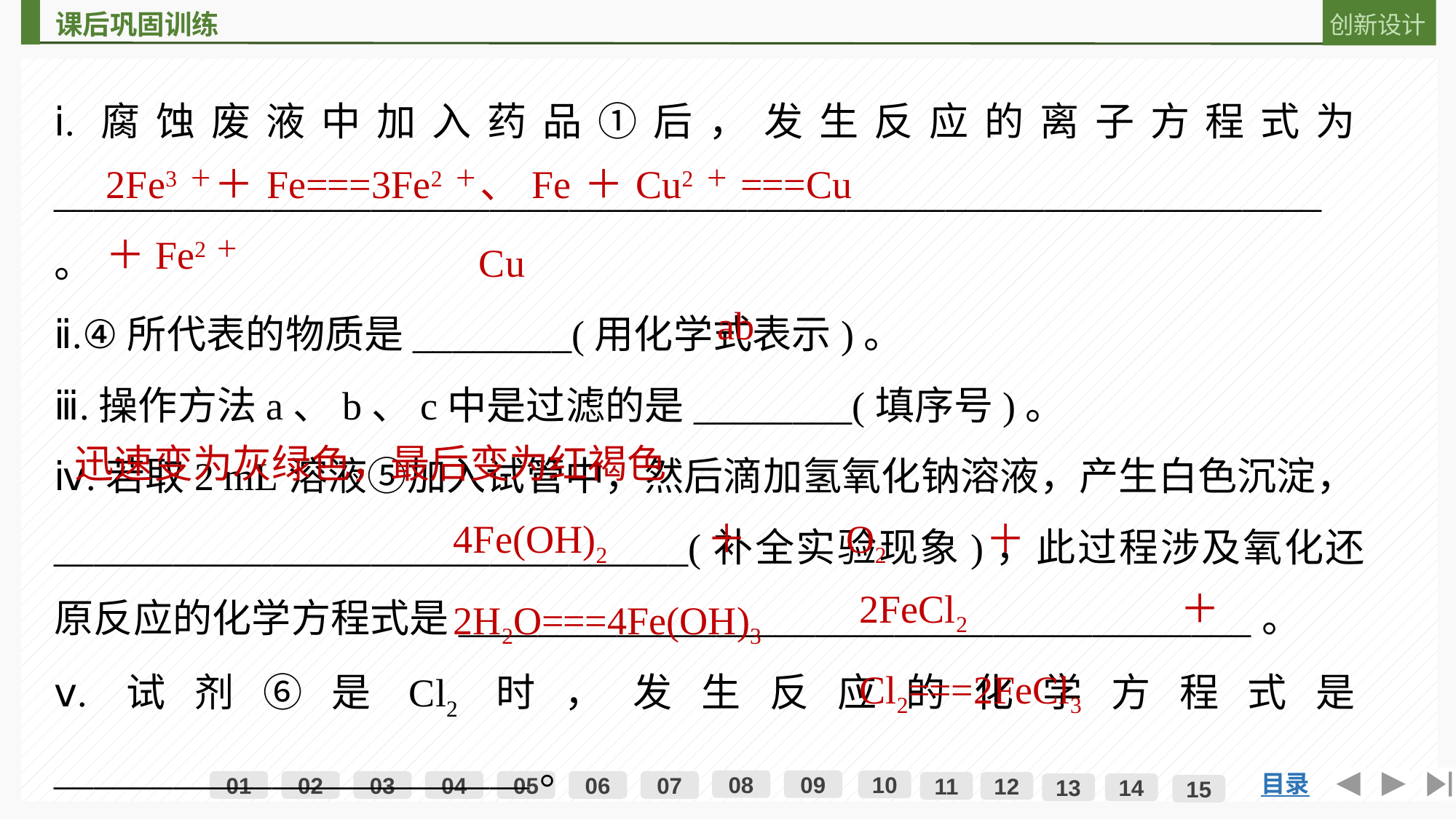

ⅰ.腐蚀废液中加入药品①后，发生反应的离子方程式为________________________________________________________________。
ⅱ.④所代表的物质是________(用化学式表示)。
ⅲ.操作方法a、b、c中是过滤的是________(填序号)。
ⅳ.若取2 mL溶液⑤加入试管中，然后滴加氢氧化钠溶液，产生白色沉淀，________________________________(补全实验现象)，此过程涉及氧化还原反应的化学方程式是________________________________________。
ⅴ.试剂⑥是Cl2时，发生反应的化学方程式是________________________。
2Fe3＋＋Fe===3Fe2＋、Fe＋Cu2＋===Cu＋Fe2＋
Cu
ab
迅速变为灰绿色，最后变为红褐色
4Fe(OH)2＋O2＋2H2O===4Fe(OH)3
2FeCl2＋Cl2===2FeCl3